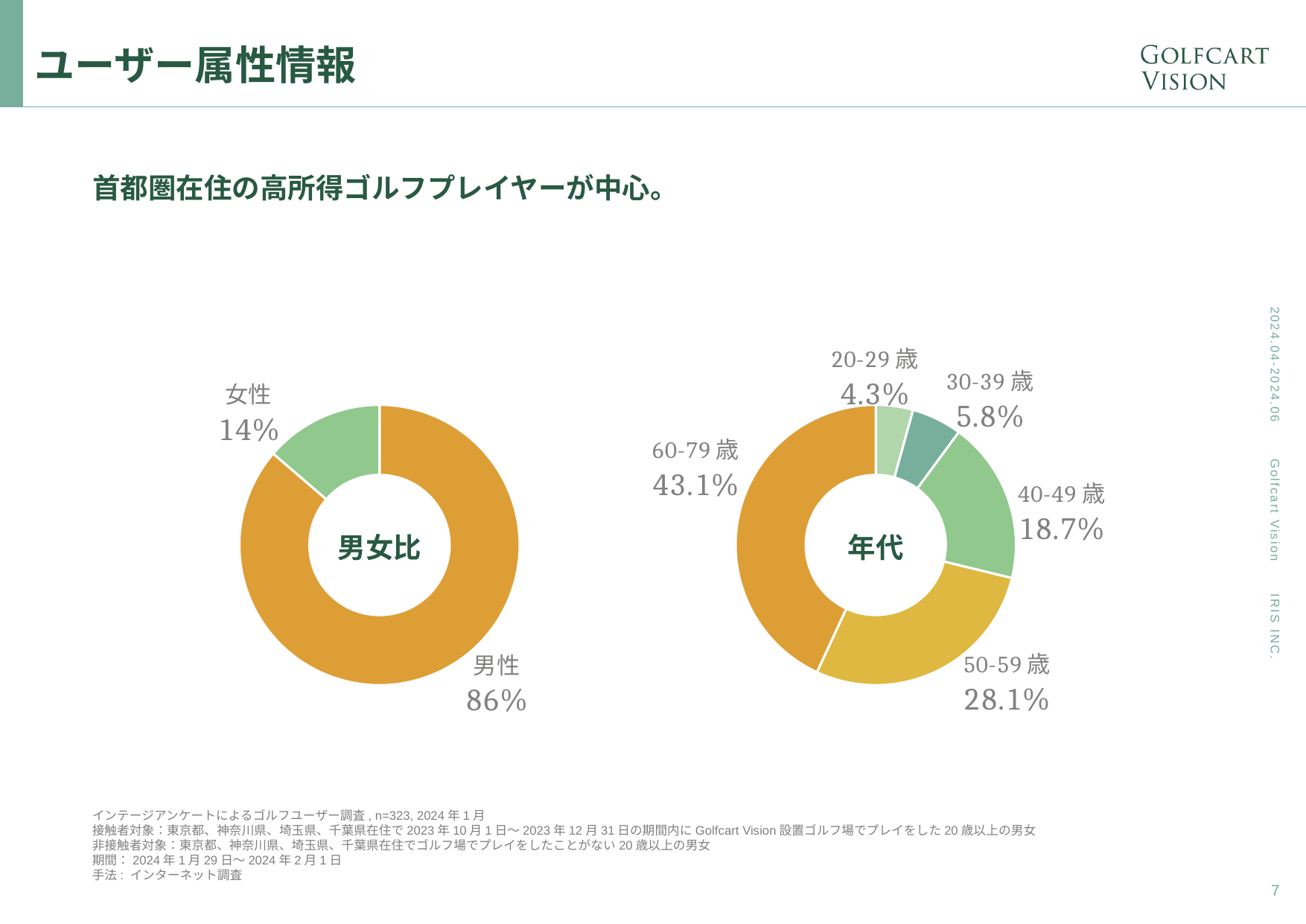

# ユーザー属性情報
首都圏在住の高所得ゴルフプレイヤーが中心。

### Chart

| Category | 列1 |
|---|---|
| 男性 | 0.863 |
| 女性 | 0.137 |
男女比

### Chart

| Category | 列1 |
|---|---|
| 20-29歳 | 0.043 |
| 30-39歳 | 0.058 |
| 40-49歳 | 0.187 |
| 50-59歳 | 0.281 |
| 60-79歳 | 0.431 |
年代
インテージアンケートによるゴルフユーザー調査, n=323, 2024年1月　
接触者対象：東京都、神奈川県、埼玉県、千葉県在住で2023年10月1日～2023年12月31日の期間内にGolfcart Vision設置ゴルフ場でプレイをした20歳以上の男女
非接触者対象：東京都、神奈川県、埼玉県、千葉県在住でゴルフ場でプレイをしたことがない20歳以上の男女
期間：2024年1月29日～2024年2月1日
手法: インターネット調査